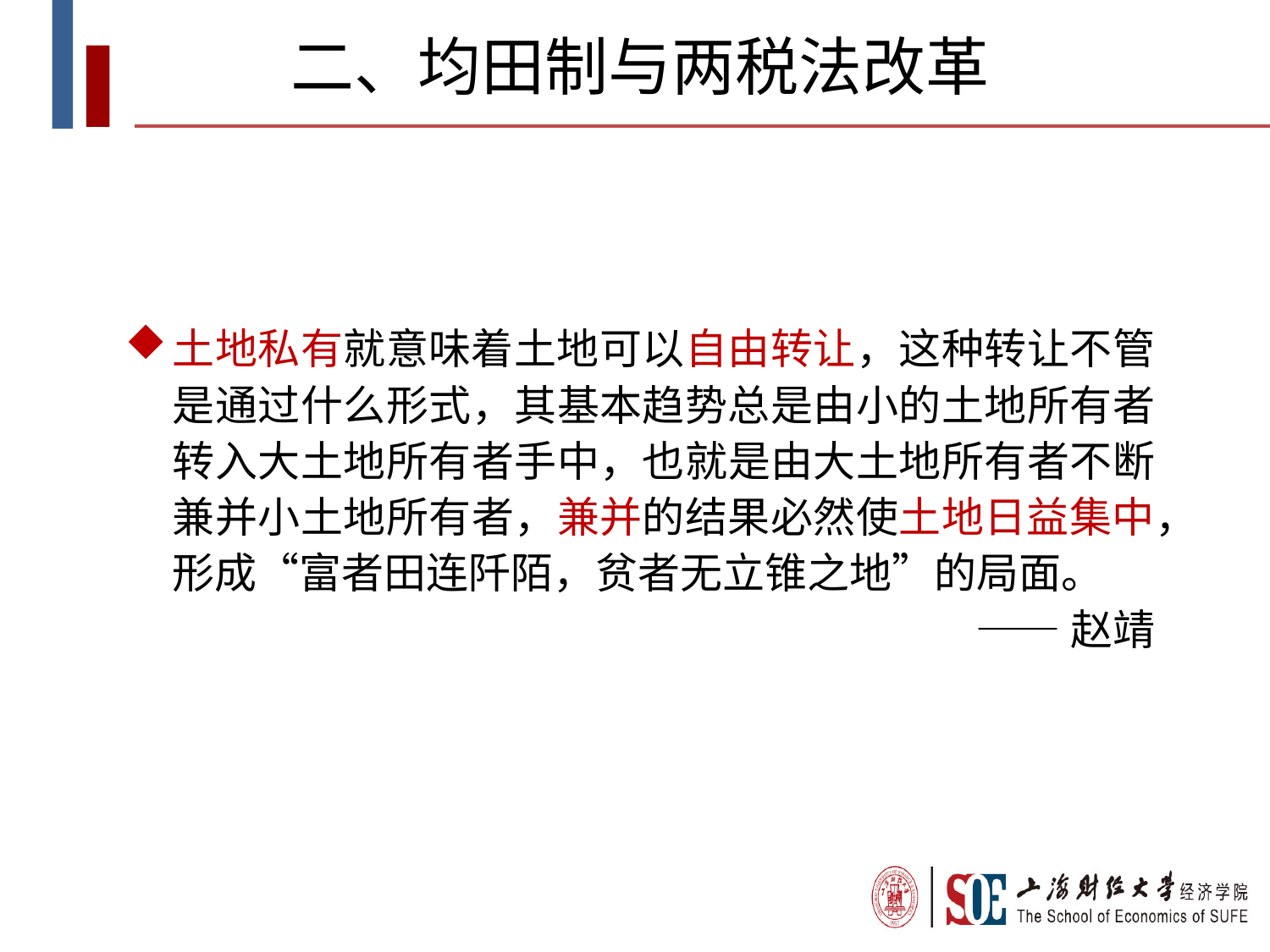

二、均田制与两税法改革

土地私有就意味着土地可以自由转让，这种转让不管是通过什么形式，其基本趋势总是由小的土地所有者转入大土地所有者手中，也就是由大土地所有者不断兼并小土地所有者，兼并的结果必然使土地日益集中，形成“富者田连阡陌，贫者无立锥之地”的局面。
——赵靖